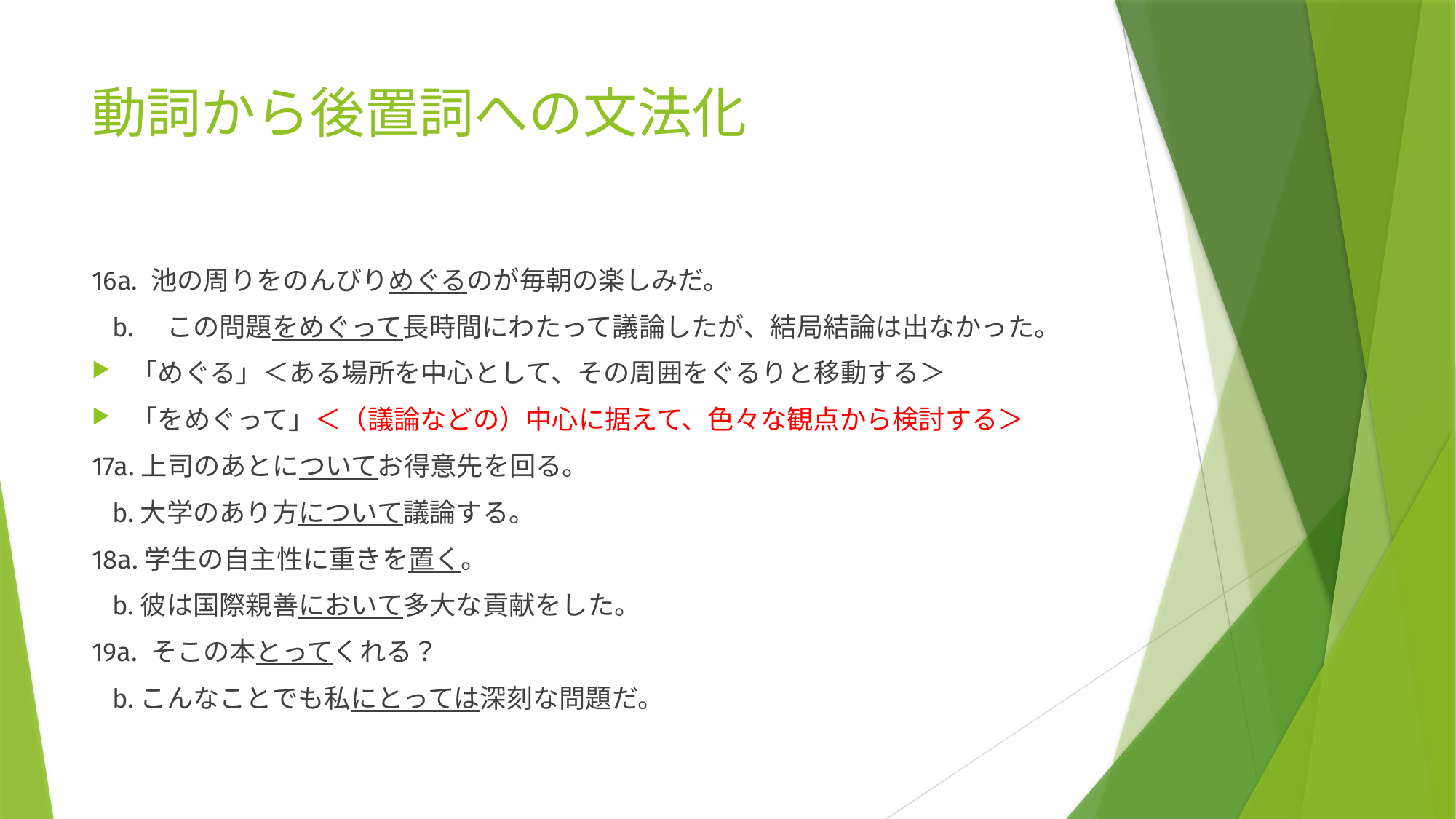

# 動詞から後置詞への文法化
16a. 池の周りをのんびりめぐるのが毎朝の楽しみだ。
   b.　この問題をめぐって長時間にわたって議論したが、結局結論は出なかった。
「めぐる」＜ある場所を中心として、その周囲をぐるりと移動する＞
「をめぐって」＜（議論などの）中心に据えて、色々な観点から検討する＞
17a.上司のあとについてお得意先を回る。
   b.大学のあり方について議論する。
18a.学生の自主性に重きを置く。
   b.彼は国際親善において多大な貢献をした。
19a. そこの本とってくれる？
   b.こんなことでも私にとっては深刻な問題だ。